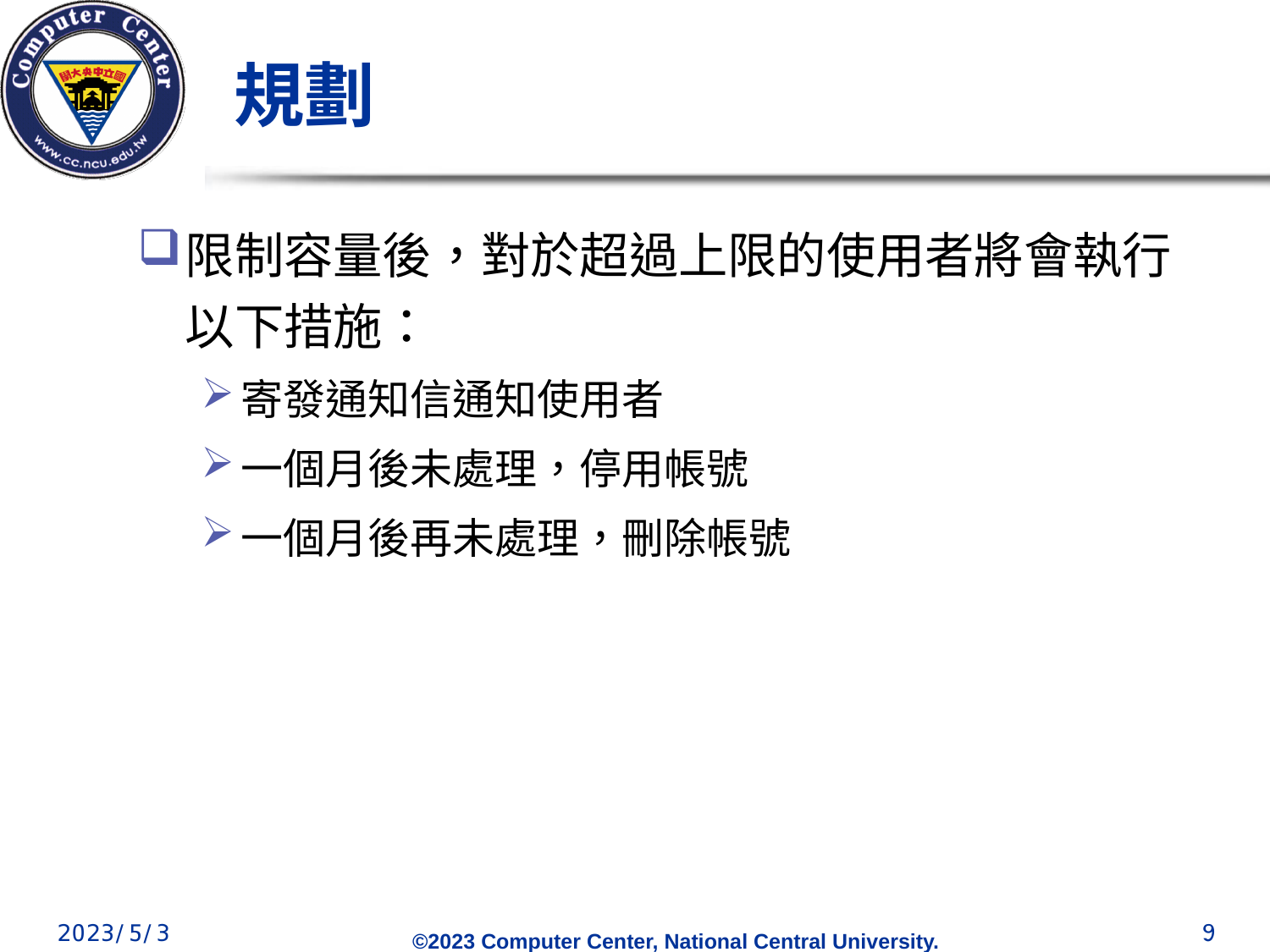

# 規劃
限制容量後，對於超過上限的使用者將會執行以下措施：
寄發通知信通知使用者
一個月後未處理，停用帳號
一個月後再未處理，刪除帳號
2023/5/3
9